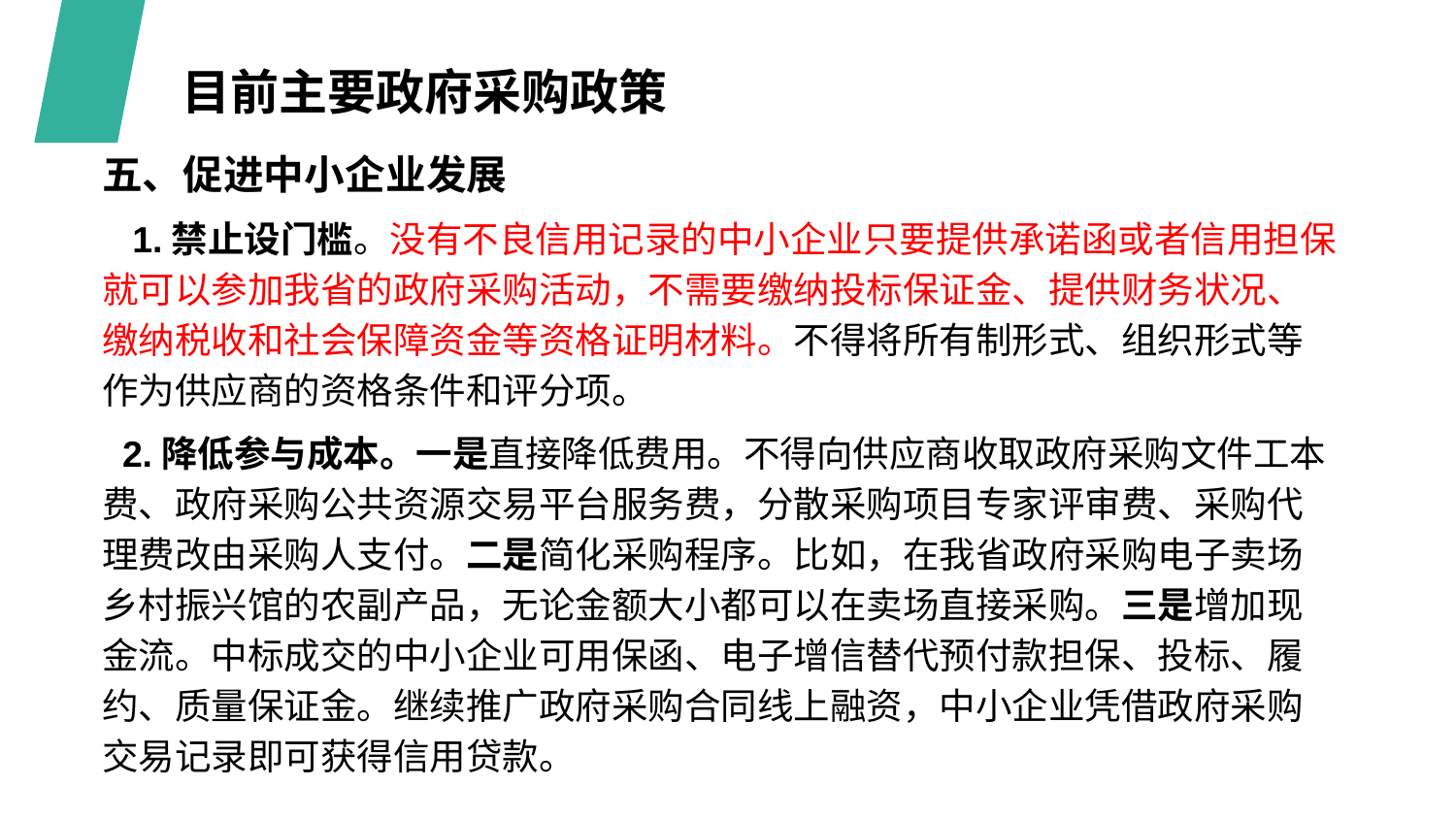

目前主要政府采购政策
五、促进中小企业发展
   1.禁止设门槛。没有不良信用记录的中小企业只要提供承诺函或者信用担保就可以参加我省的政府采购活动，不需要缴纳投标保证金、提供财务状况、缴纳税收和社会保障资金等资格证明材料。不得将所有制形式、组织形式等作为供应商的资格条件和评分项。
  2.降低参与成本。一是直接降低费用。不得向供应商收取政府采购文件工本费、政府采购公共资源交易平台服务费，分散采购项目专家评审费、采购代理费改由采购人支付。二是简化采购程序。比如，在我省政府采购电子卖场乡村振兴馆的农副产品，无论金额大小都可以在卖场直接采购。三是增加现金流。中标成交的中小企业可用保函、电子增信替代预付款担保、投标、履约、质量保证金。继续推广政府采购合同线上融资，中小企业凭借政府采购交易记录即可获得信用贷款。